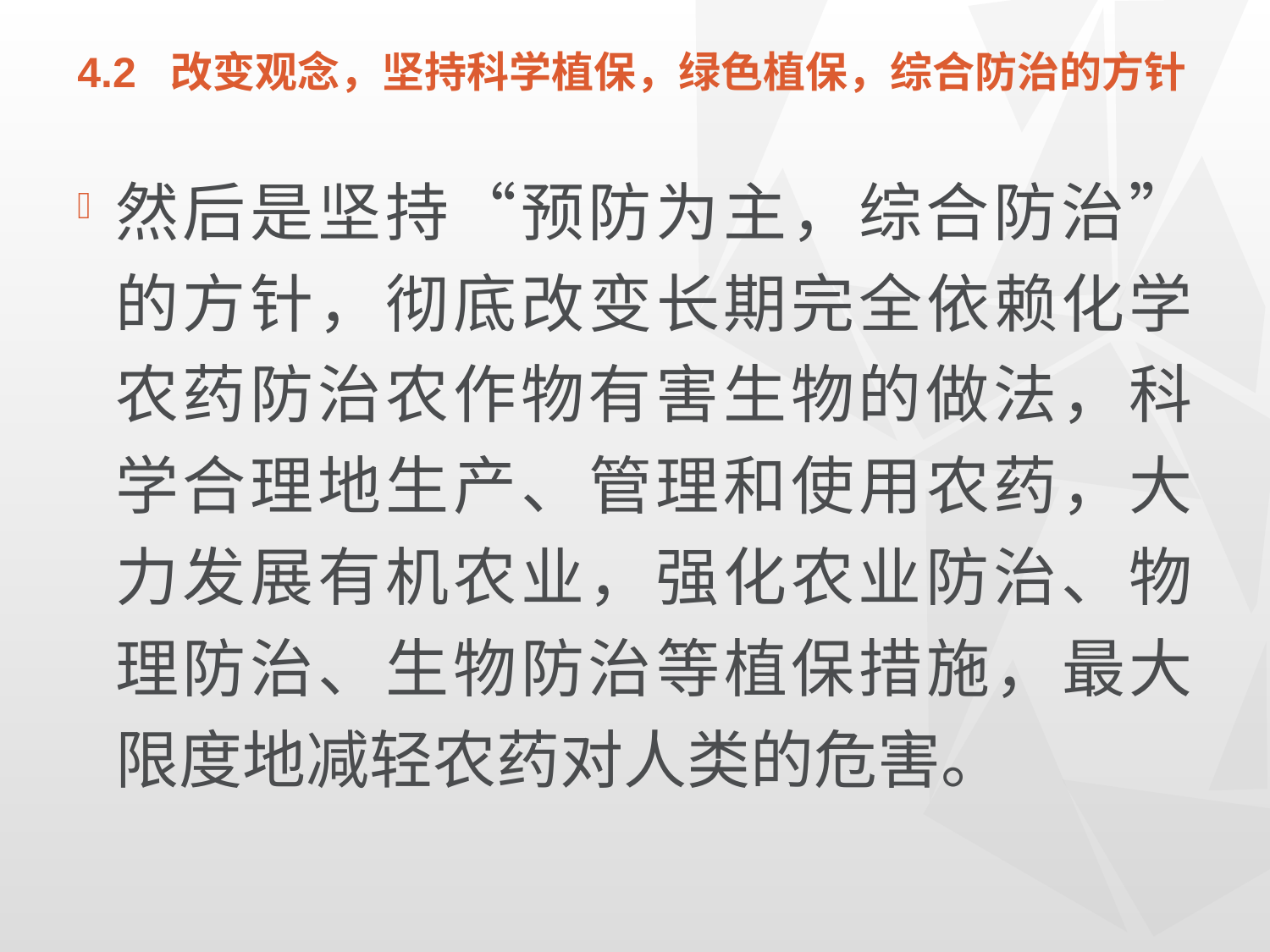

# 4.2  改变观念，坚持科学植保，绿色植保，综合防治的方针
然后是坚持“预防为主，综合防治”的方针，彻底改变长期完全依赖化学农药防治农作物有害生物的做法，科学合理地生产、管理和使用农药，大力发展有机农业，强化农业防治、物理防治、生物防治等植保措施，最大限度地减轻农药对人类的危害。